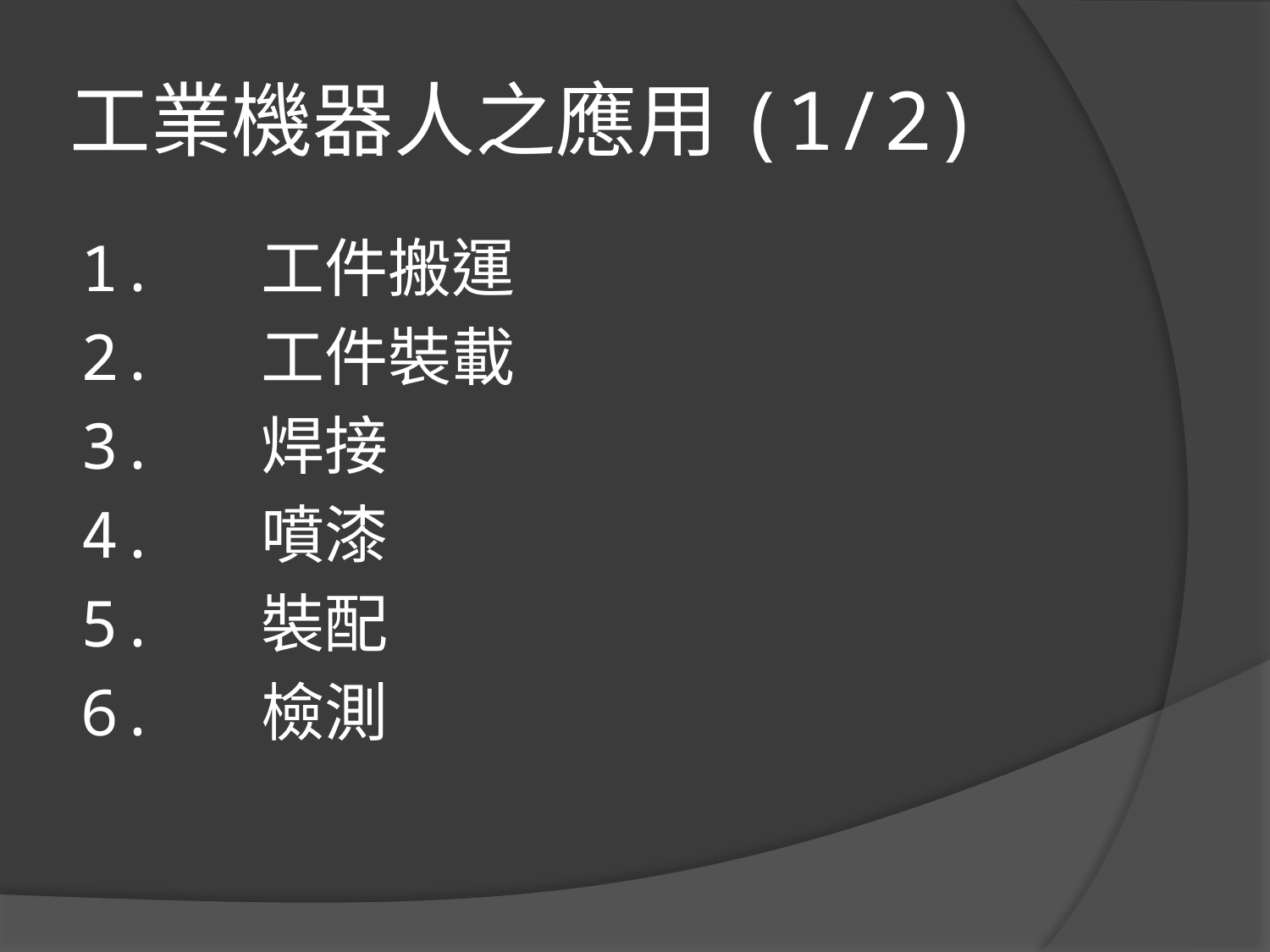

# 工業機器人之應用(1/2)
1.	工件搬運
2.	工件裝載
3.	焊接
4.	噴漆
5.	裝配
6.	檢測